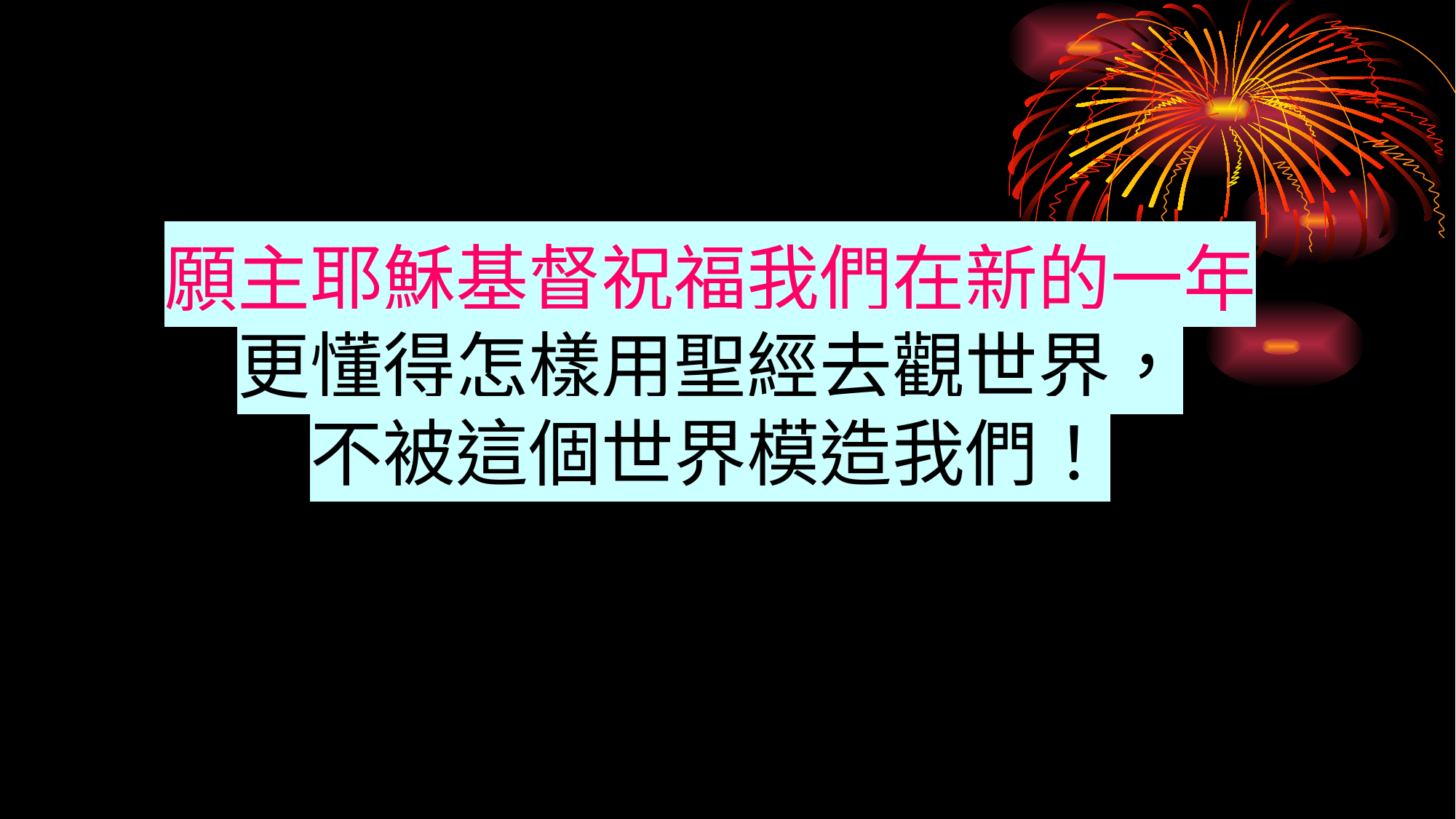

願主耶穌基督祝福我們在新的一年更懂得怎樣用聖經去觀世界，
不被這個世界模造我們！